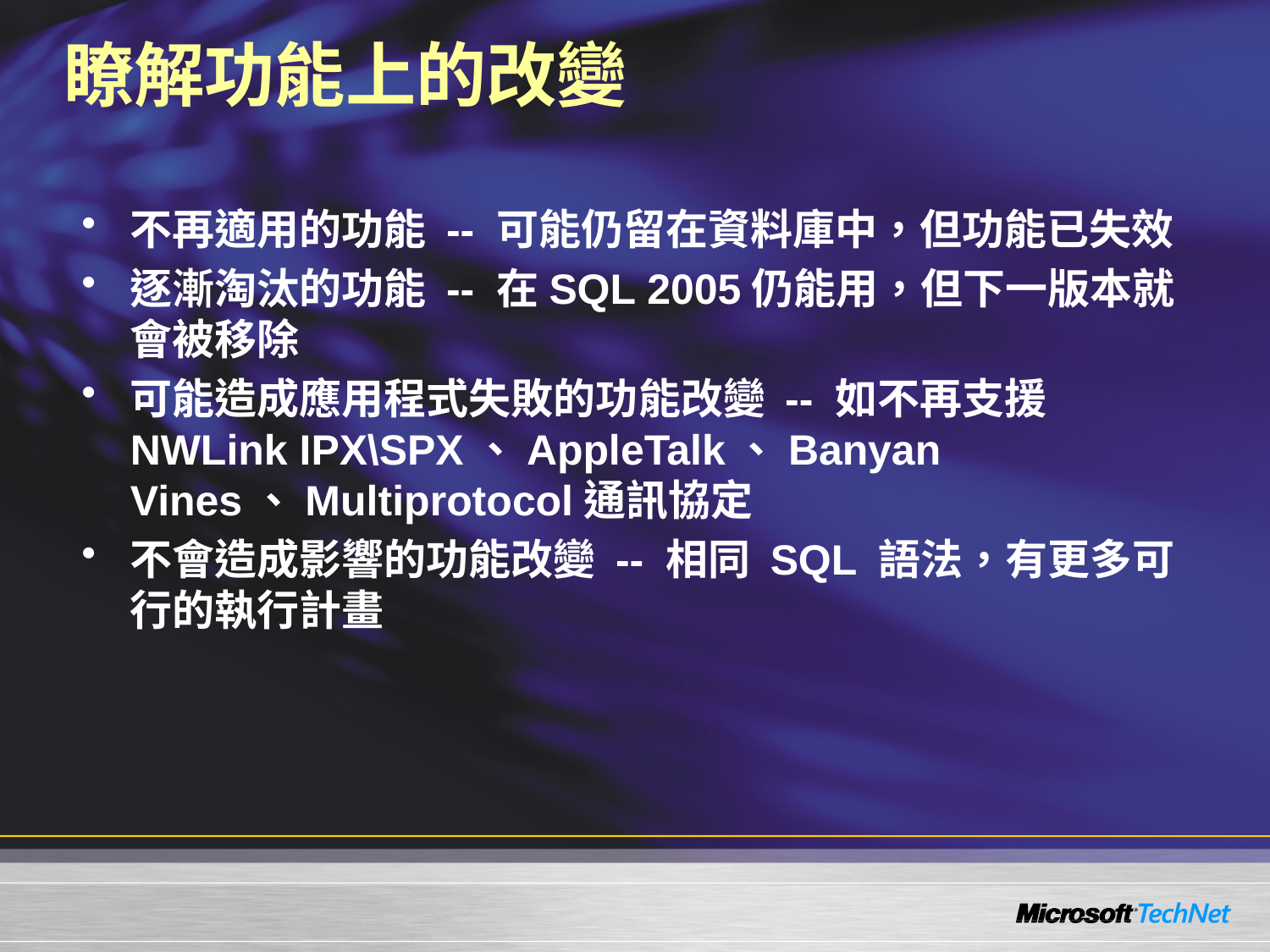

# 瞭解功能上的改變
不再適用的功能 -- 可能仍留在資料庫中，但功能已失效
逐漸淘汰的功能 -- 在SQL 2005仍能用，但下一版本就會被移除
可能造成應用程式失敗的功能改變 -- 如不再支援NWLink IPX\SPX、AppleTalk、Banyan Vines、Multiprotocol通訊協定
不會造成影響的功能改變 -- 相同 SQL 語法，有更多可行的執行計畫